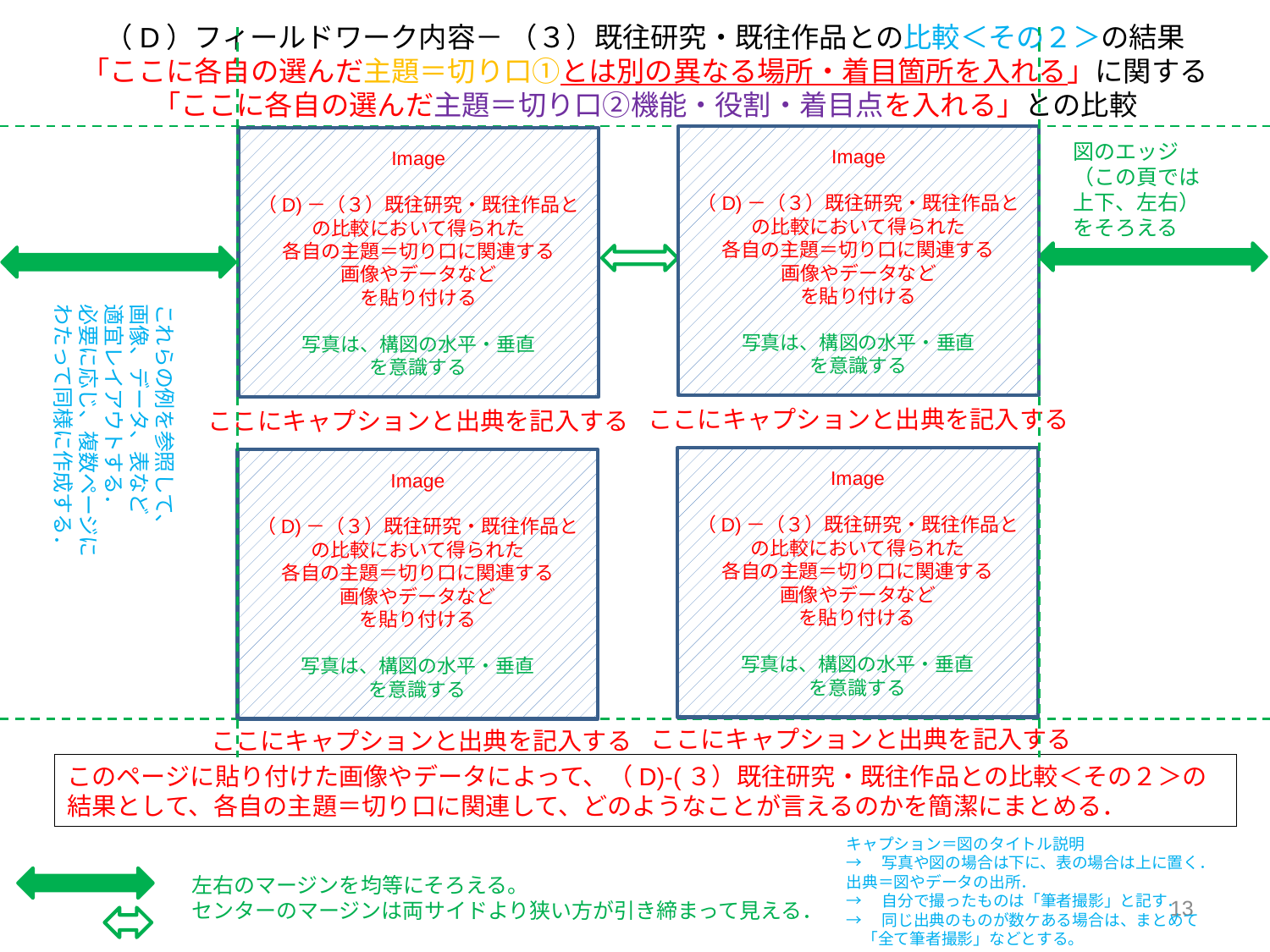

# （D）フィールドワーク内容－ （３）既往研究・既往作品との比較＜その２＞の結果 「ここに各自の選んだ主題＝切り口①とは別の異なる場所・着目箇所を入れる」に関する 「ここに各自の選んだ主題＝切り口②機能・役割・着目点を入れる」との比較
Image

（D)－（３）既往研究・既往作品との比較において得られた
各自の主題＝切り口に関連する
画像やデータなど
を貼り付ける

写真は、構図の水平・垂直
を意識する
ここにキャプションと出典を記入する
Image

（D)－（３）既往研究・既往作品との比較において得られた
各自の主題＝切り口に関連する
画像やデータなど
を貼り付ける

写真は、構図の水平・垂直
を意識する
ここにキャプションと出典を記入する
Image

（D)－（３）既往研究・既往作品との比較において得られた
各自の主題＝切り口に関連する
画像やデータなど
を貼り付ける

写真は、構図の水平・垂直
を意識する
ここにキャプションと出典を記入する
Image

（D)－（３）既往研究・既往作品との比較において得られた
各自の主題＝切り口に関連する
画像やデータなど
を貼り付ける

写真は、構図の水平・垂直
を意識する
ここにキャプションと出典を記入する
図のエッジ
（この頁では上下、左右）をそろえる

これらの例を参照して、
画像、データ、表など
適宜レイアウトする．
必要に応じ、複数ページに
わたって同様に作成する．
このページに貼り付けた画像やデータによって、（D)-(３）既往研究・既往作品との比較＜その２＞の結果として、各自の主題＝切り口に関連して、どのようなことが言えるのかを簡潔にまとめる．
キャプション＝図のタイトル説明
→　写真や図の場合は下に、表の場合は上に置く．
出典＝図やデータの出所．
→　自分で撮ったものは「筆者撮影」と記す．
→　同じ出典のものが数ケある場合は、まとめて
　「全て筆者撮影」などとする。
左右のマージンを均等にそろえる。
センターのマージンは両サイドより狭い方が引き締まって見える．

13